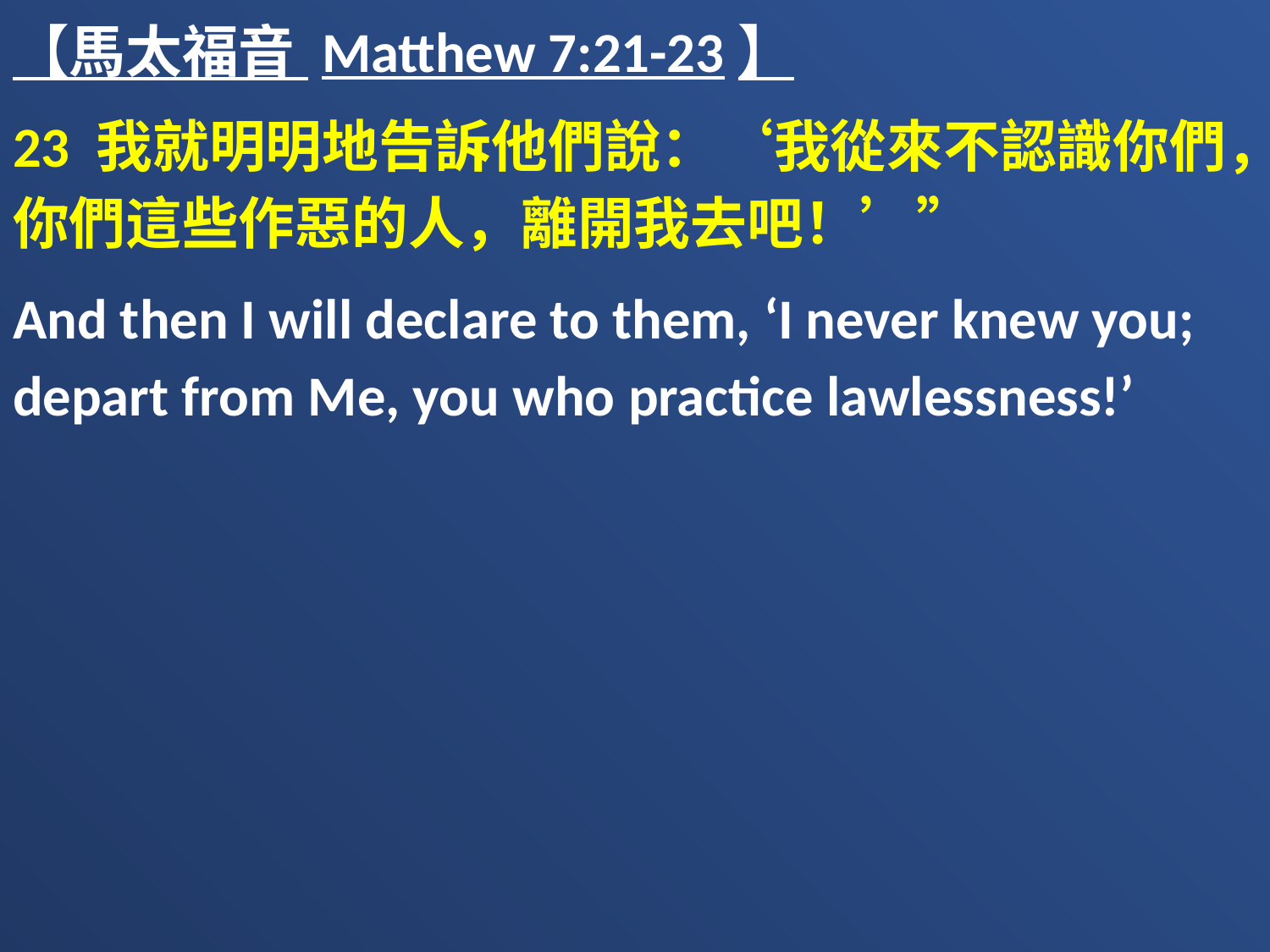

【馬太福音 Matthew 7:21-23】
23 我就明明地告訴他們說：‘我從來不認識你們，你們這些作惡的人，離開我去吧！’”
And then I will declare to them, ‘I never knew you; depart from Me, you who practice lawlessness!’